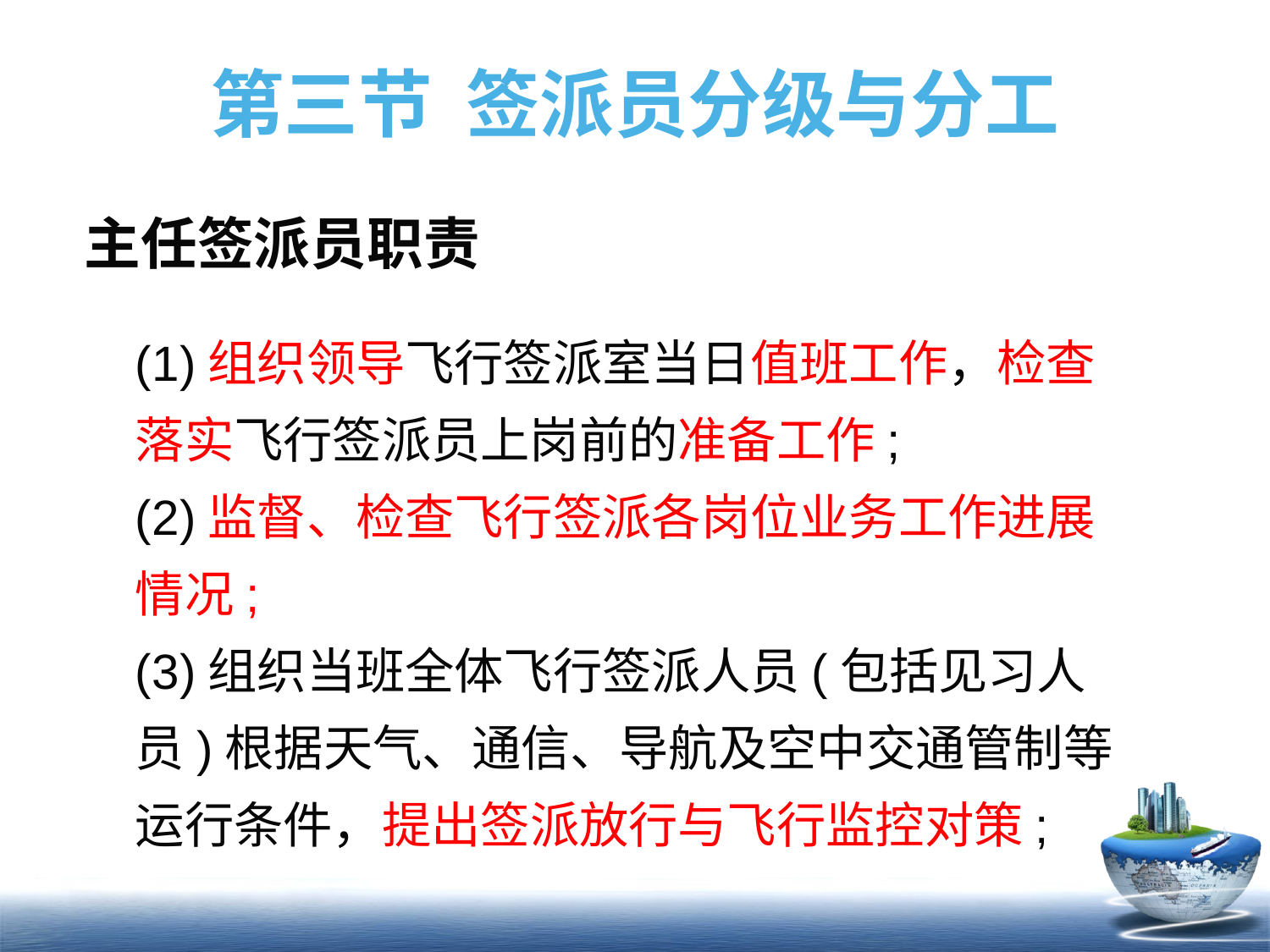

# 第三节  签派员分级与分工
主任签派员职责
(1)组织领导飞行签派室当日值班工作，检查落实飞行签派员上岗前的准备工作;
(2)监督、检查飞行签派各岗位业务工作进展情况;
(3)组织当班全体飞行签派人员(包括见习人员)根据天气、通信、导航及空中交通管制等运行条件，提出签派放行与飞行监控对策;